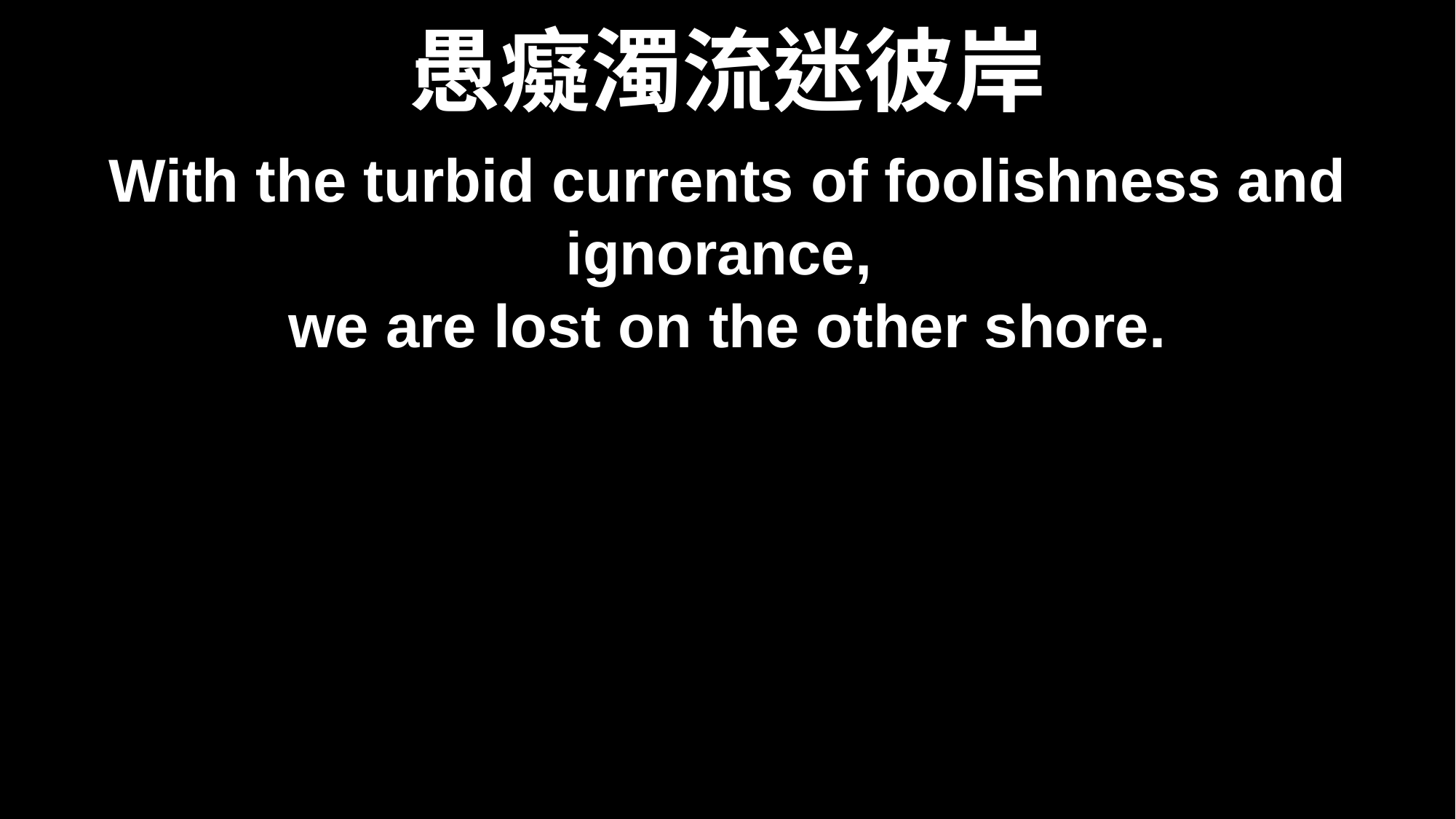

# 愚癡濁流迷彼岸
With the turbid currents of foolishness and ignorance,
we are lost on the other shore.